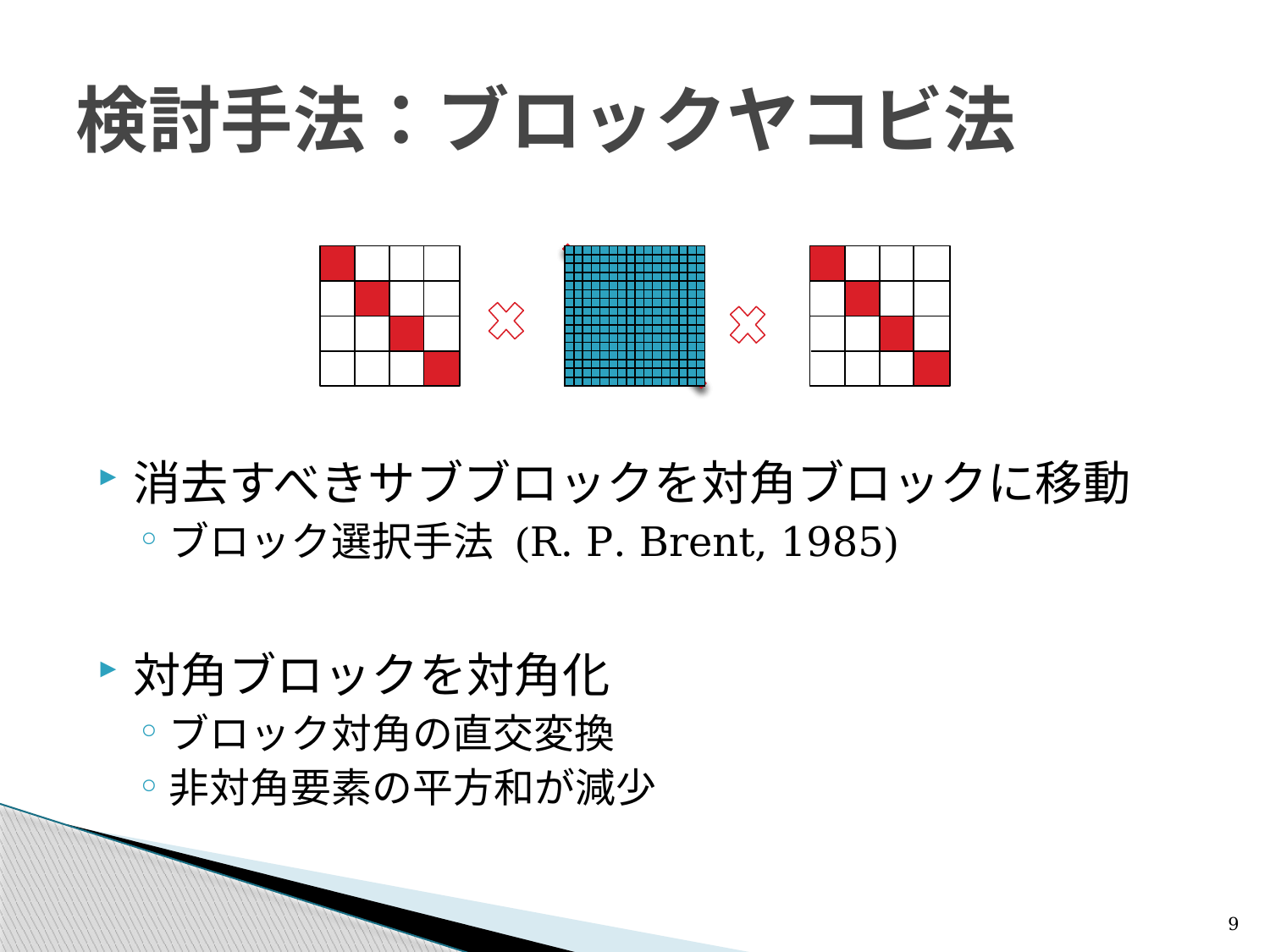

# 検討手法：ブロックヤコビ法

消去すべきサブブロックを対角ブロックに移動
ブロック選択手法 (R. P. Brent, 1985)

対角ブロックを対角化
ブロック対角の直交変換
非対角要素の平方和が減少
9